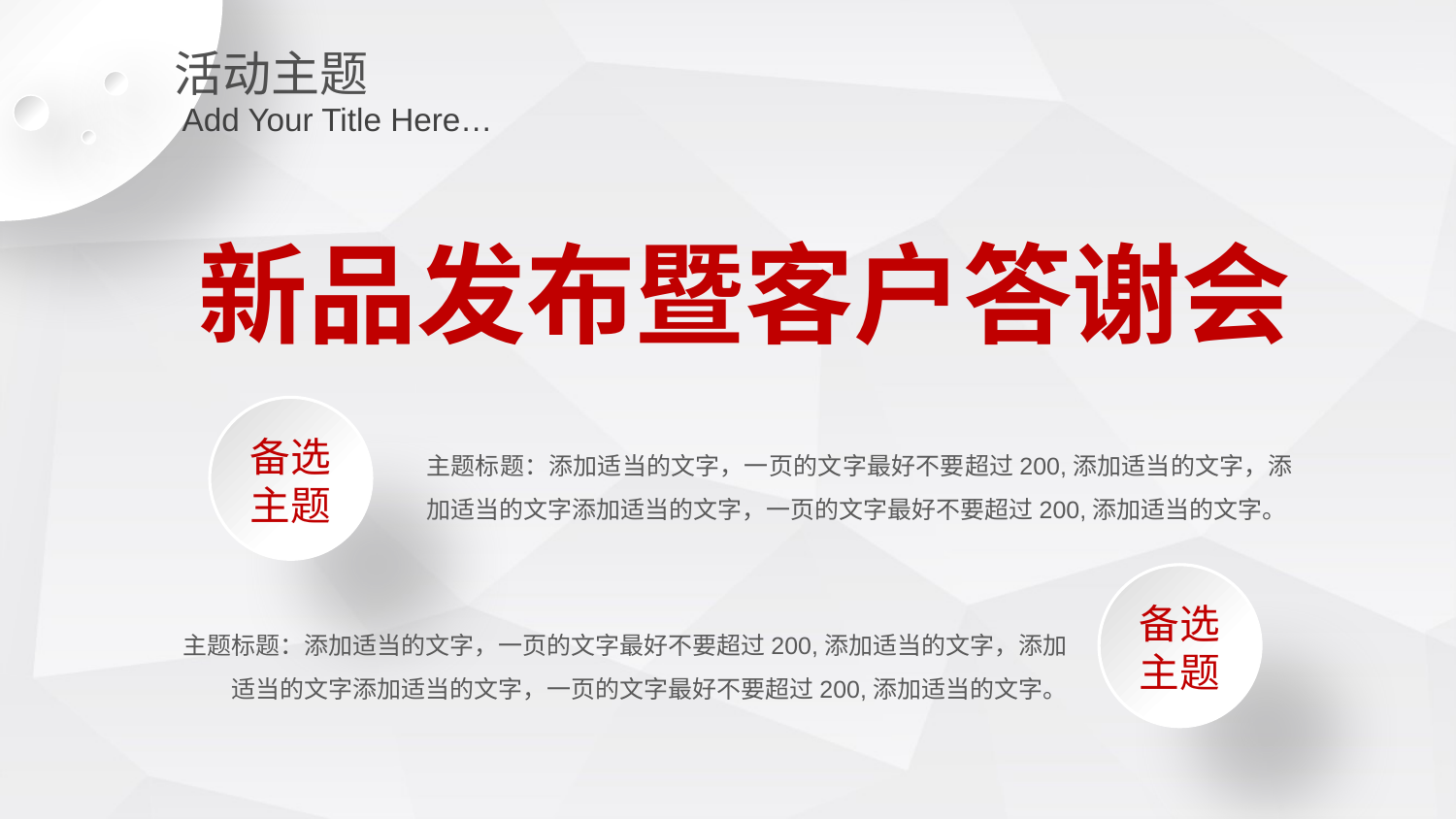

活动主题

Add Your Title Here…

新品发布暨客户答谢会

备选
主题
主题标题：添加适当的文字，一页的文字最好不要超过200,添加适当的文字，添加适当的文字添加适当的文字，一页的文字最好不要超过200,添加适当的文字。

备选
主题
主题标题：添加适当的文字，一页的文字最好不要超过200,添加适当的文字，添加适当的文字添加适当的文字，一页的文字最好不要超过200,添加适当的文字。